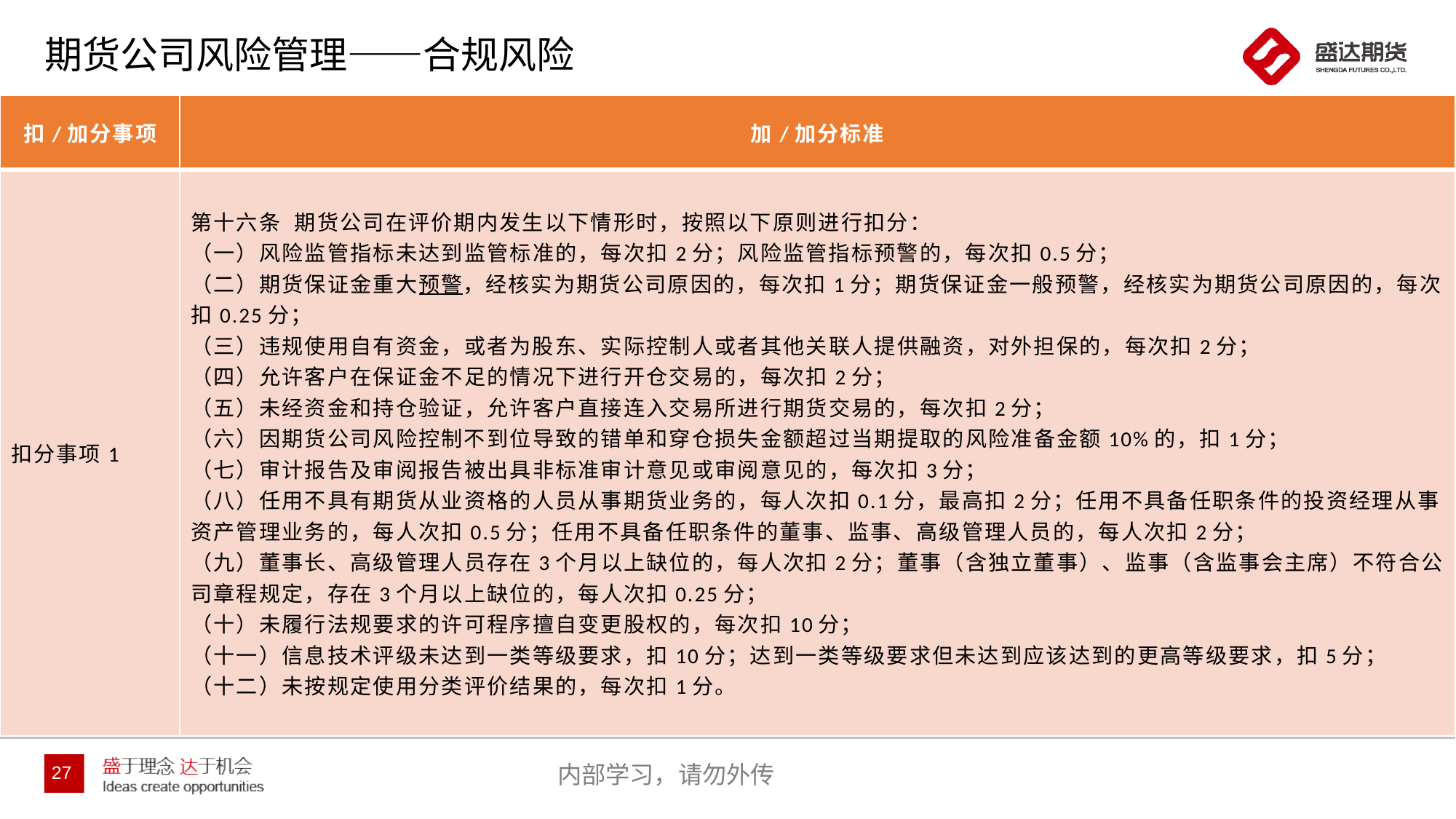

# 期货公司风险管理——合规风险
| 扣/加分事项 | 加/加分标准 |
| --- | --- |
| 扣分事项1 | 第十六条 期货公司在评价期内发生以下情形时，按照以下原则进行扣分： （一）风险监管指标未达到监管标准的，每次扣2分；风险监管指标预警的，每次扣0.5分； （二）期货保证金重大预警，经核实为期货公司原因的，每次扣1分；期货保证金一般预警，经核实为期货公司原因的，每次扣0.25分； （三）违规使用自有资金，或者为股东、实际控制人或者其他关联人提供融资，对外担保的，每次扣2分； （四）允许客户在保证金不足的情况下进行开仓交易的，每次扣2分； （五）未经资金和持仓验证，允许客户直接连入交易所进行期货交易的，每次扣2分； （六）因期货公司风险控制不到位导致的错单和穿仓损失金额超过当期提取的风险准备金额10%的，扣1分； （七）审计报告及审阅报告被出具非标准审计意见或审阅意见的，每次扣3分； （八）任用不具有期货从业资格的人员从事期货业务的，每人次扣0.1分，最高扣2分；任用不具备任职条件的投资经理从事资产管理业务的，每人次扣0.5分；任用不具备任职条件的董事、监事、高级管理人员的，每人次扣2分； （九）董事长、高级管理人员存在3个月以上缺位的，每人次扣2分；董事（含独立董事）、监事（含监事会主席）不符合公司章程规定，存在3个月以上缺位的，每人次扣0.25分； （十）未履行法规要求的许可程序擅自变更股权的，每次扣10分； （十一）信息技术评级未达到一类等级要求，扣10分；达到一类等级要求但未达到应该达到的更高等级要求，扣5分； （十二）未按规定使用分类评价结果的，每次扣1分。 |